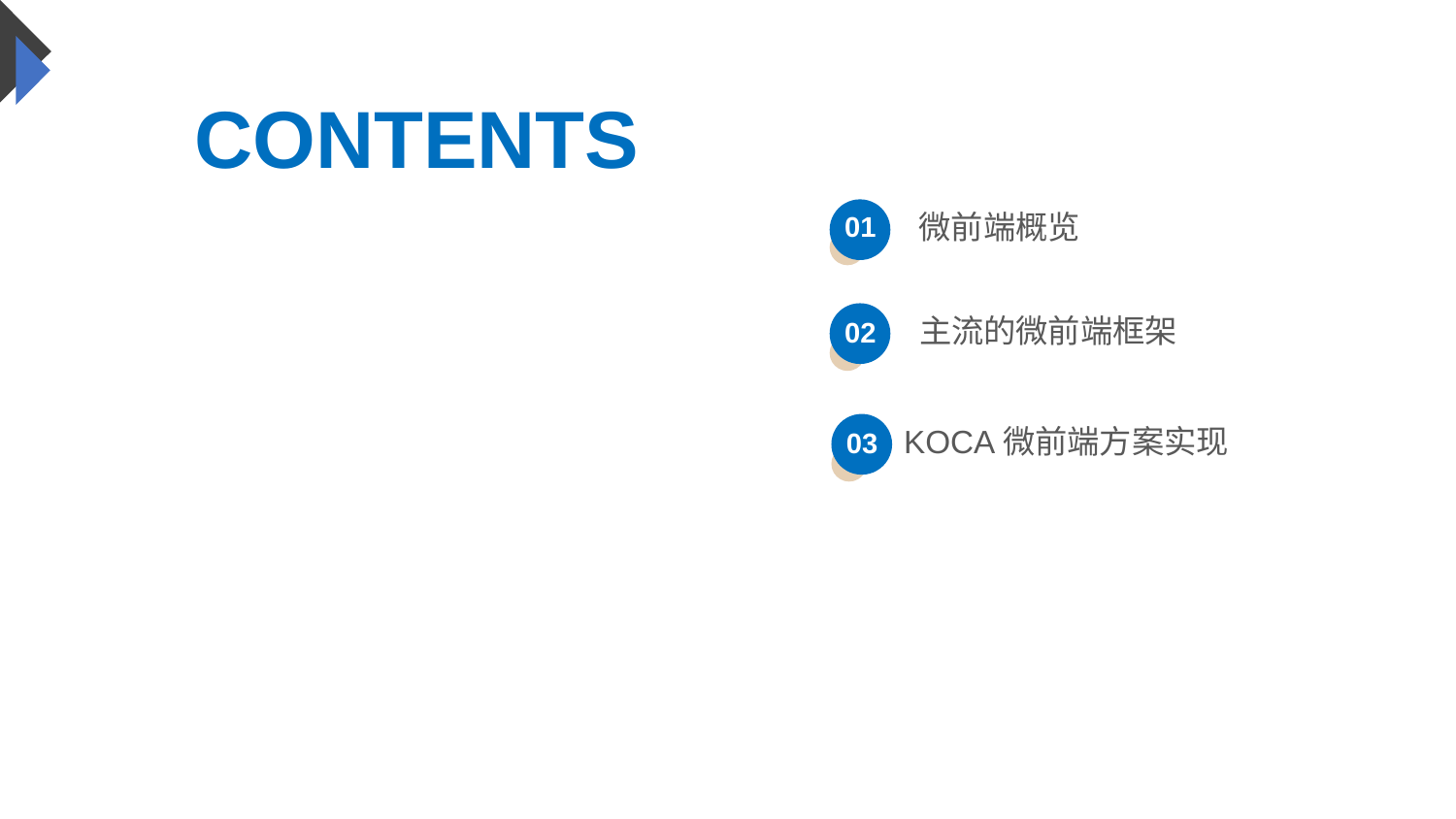

CONTENTS

微前端概览
01

02

主流的微前端框架

03

KOCA微前端方案实现